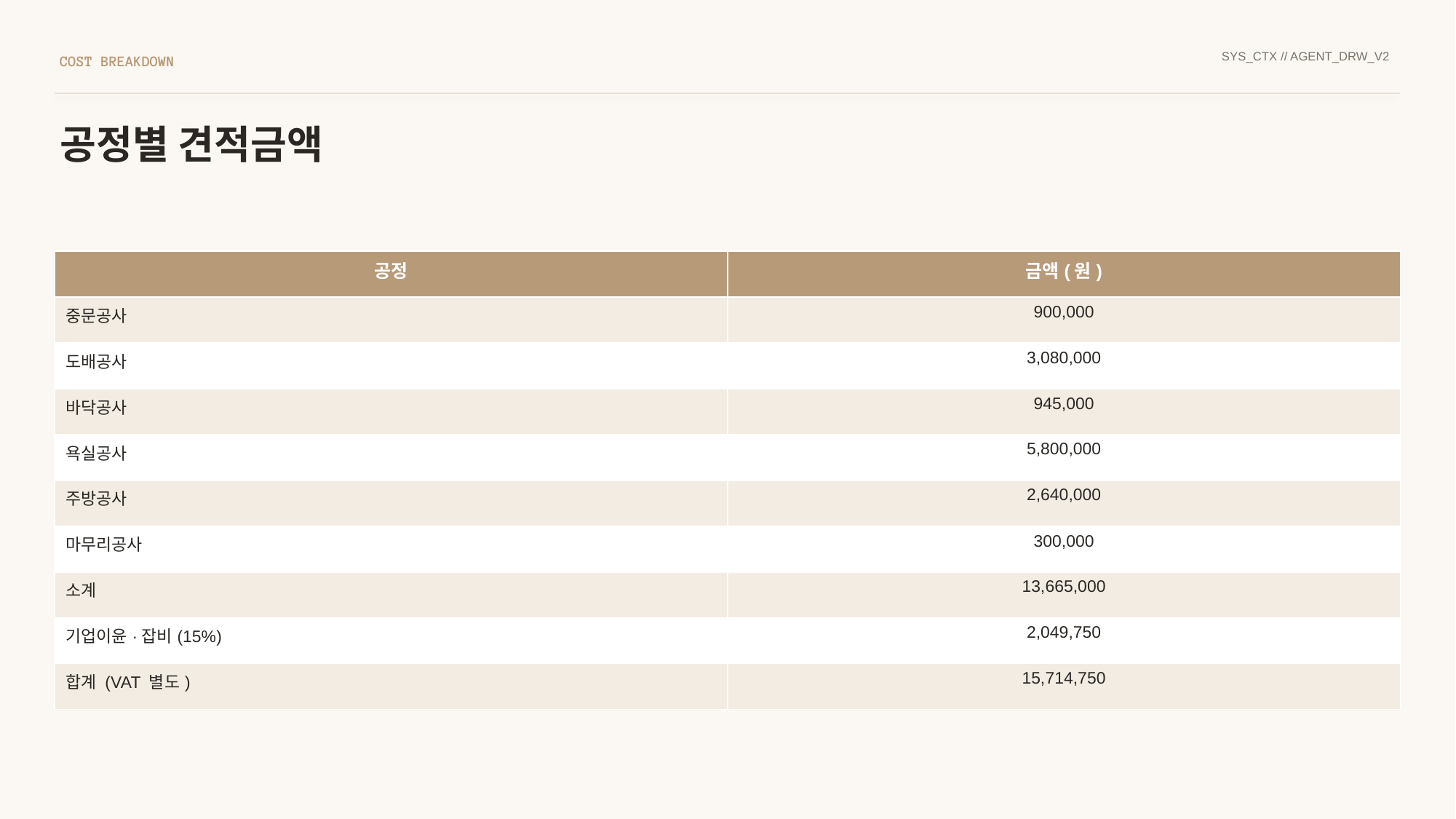

SYS_CTX // AGENT_DRW_V2
COST BREAKDOWN

공정별 견적금액
| 공정 | 금액(원) |
| --- | --- |
| 중문공사 | 900,000 |
| 도배공사 | 3,080,000 |
| 바닥공사 | 945,000 |
| 욕실공사 | 5,800,000 |
| 주방공사 | 2,640,000 |
| 마무리공사 | 300,000 |
| 소계 | 13,665,000 |
| 기업이윤·잡비(15%) | 2,049,750 |
| 합계 (VAT 별도) | 15,714,750 |